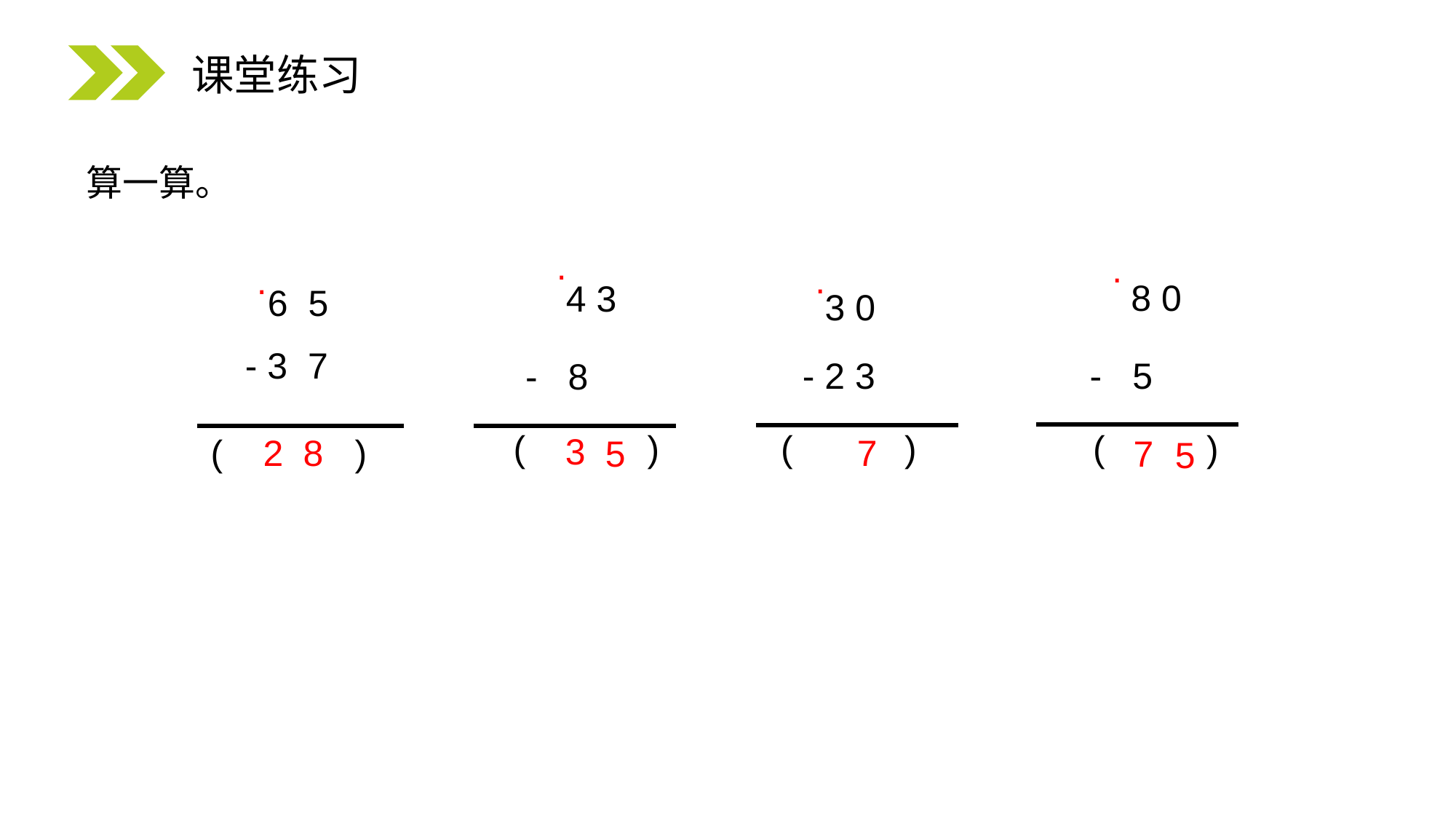

课堂练习
算一算。
.
.
8 0
-   5
4 3
-   8
6  5
- 3  7
.
.
3 0
- 2 3
(          )
(           )
3
(             )
7
8
2
7
(            )
5
5